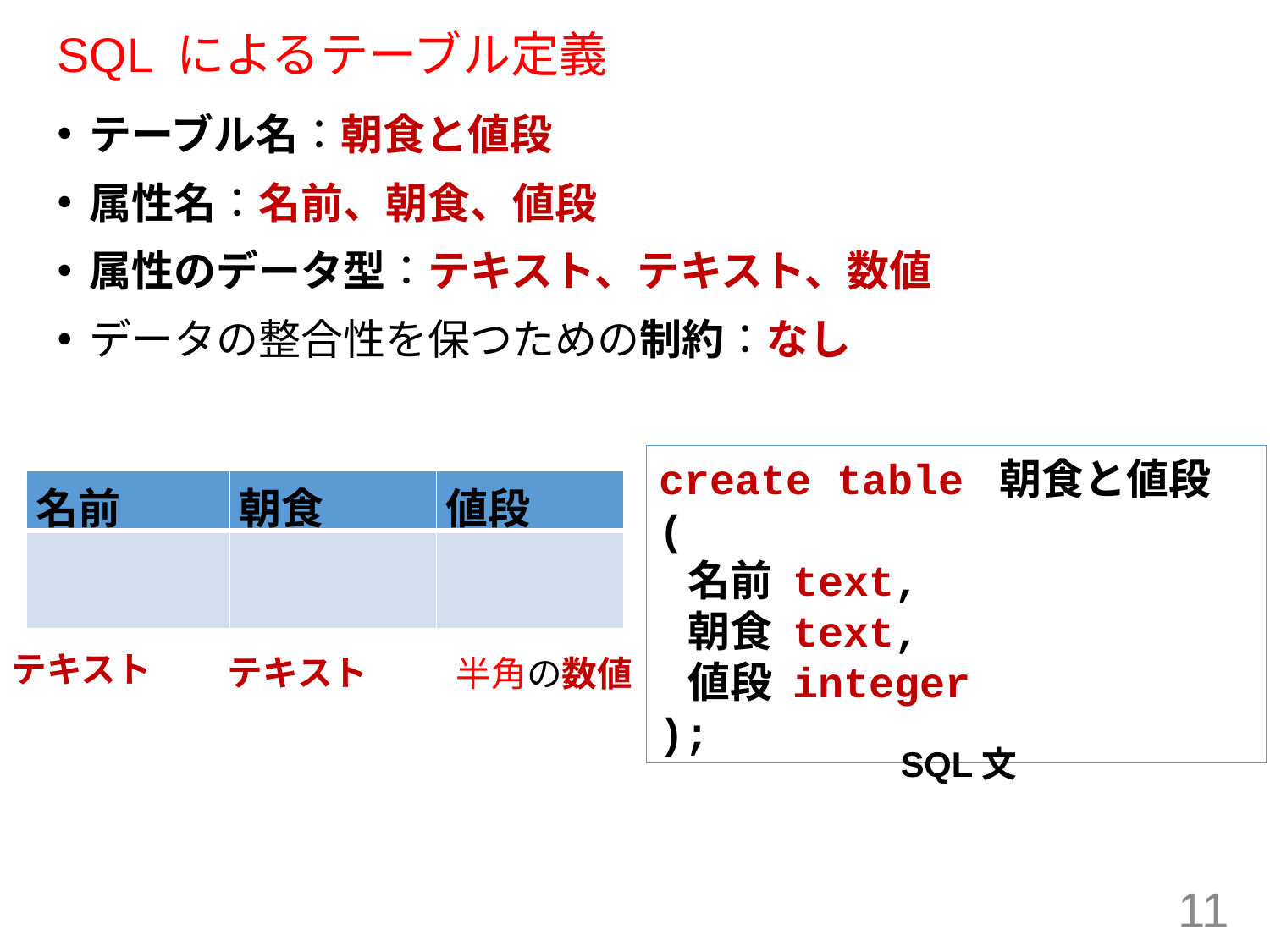

# SQL によるテーブル定義
テーブル名：朝食と値段
属性名：名前、朝食、値段
属性のデータ型：テキスト、テキスト、数値
データの整合性を保つための制約：なし

create table 朝食と値段 (
  名前 text,
  朝食 text,
  値段 integer
);
| 名前 | 朝食 | 値段 |
| --- | --- | --- |
|  |  |  |
テキスト
テキスト
半角の数値
　　　　　　　SQL文
11